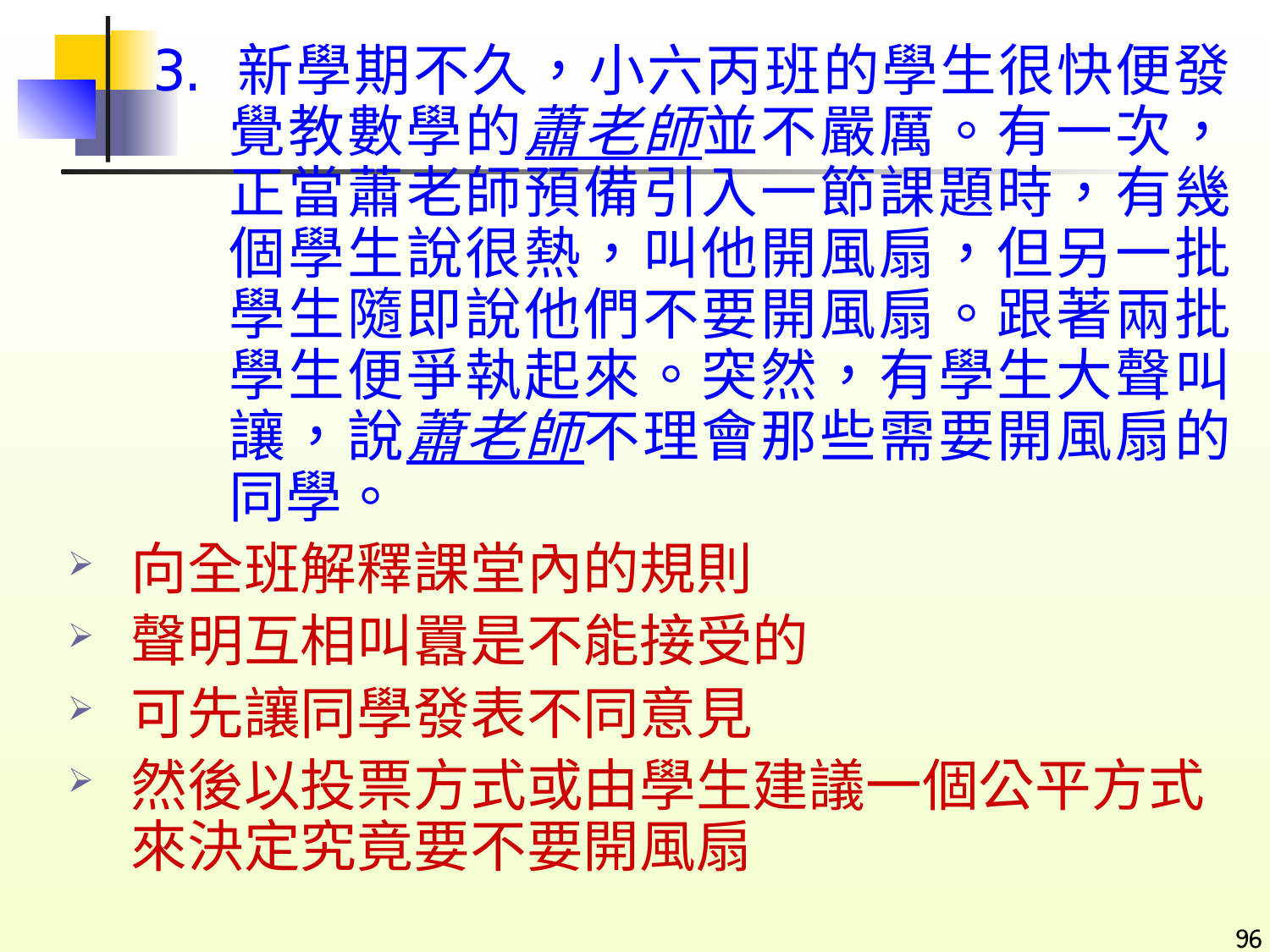

3. 新學期不久，小六丙班的學生很快便發覺教數學的蕭老師並不嚴厲。有一次，正當蕭老師預備引入一節課題時，有幾個學生說很熱，叫他開風扇，但另一批學生隨即說他們不要開風扇。跟著兩批學生便爭執起來。突然，有學生大聲叫讓，說蕭老師不理會那些需要開風扇的同學。
向全班解釋課堂內的規則
聲明互相叫囂是不能接受的
可先讓同學發表不同意見
然後以投票方式或由學生建議一個公平方式來決定究竟要不要開風扇
96